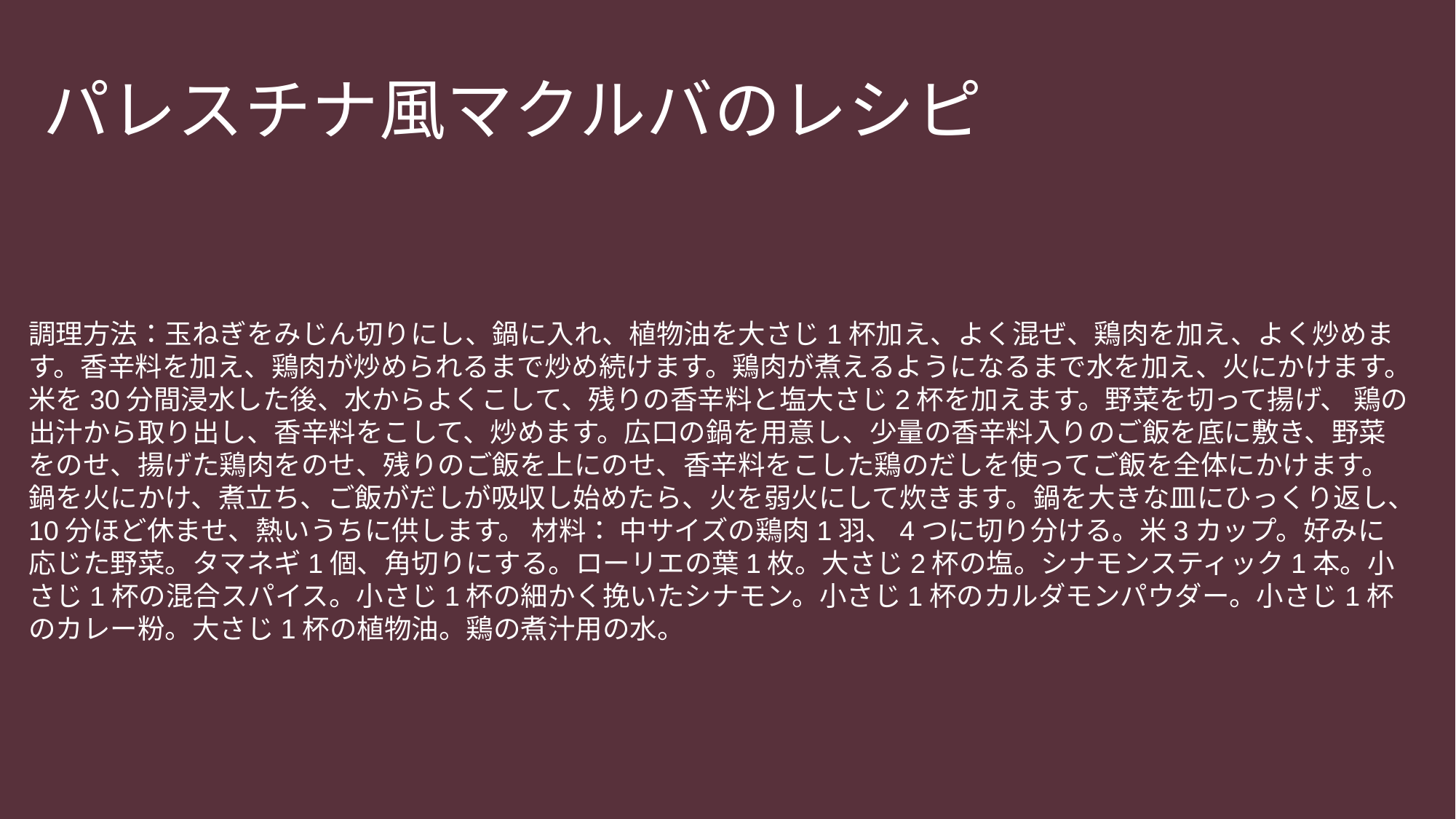

# パレスチナ風マクルバのレシピ
調理方法：玉ねぎをみじん切りにし、鍋に入れ、植物油を大さじ1杯加え、よく混ぜ、鶏肉を加え、よく炒めます。香辛料を加え、鶏肉が炒められるまで炒め続けます。鶏肉が煮えるようになるまで水を加え、火にかけます。米を30分間浸水した後、水からよくこして、残りの香辛料と塩大さじ2杯を加えます。野菜を切って揚げ、 鶏の出汁から取り出し、香辛料をこして、炒めます。広口の鍋を用意し、少量の香辛料入りのご飯を底に敷き、野菜をのせ、揚げた鶏肉をのせ、残りのご飯を上にのせ、香辛料をこした鶏のだしを使ってご飯を全体にかけます。鍋を火にかけ、煮立ち、ご飯がだしが吸収し始めたら、火を弱火にして炊きます。鍋を大きな皿にひっくり返し、10分ほど休ませ、熱いうちに供します。 材料： 中サイズの鶏肉1羽、4つに切り分ける。米3カップ。好みに応じた野菜。タマネギ1個、角切りにする。ローリエの葉1枚。大さじ2杯の塩。シナモンスティック1本。小さじ1杯の混合スパイス。小さじ1杯の細かく挽いたシナモン。小さじ1杯のカルダモンパウダー。小さじ1杯のカレー粉。大さじ1杯の植物油。鶏の煮汁用の水。